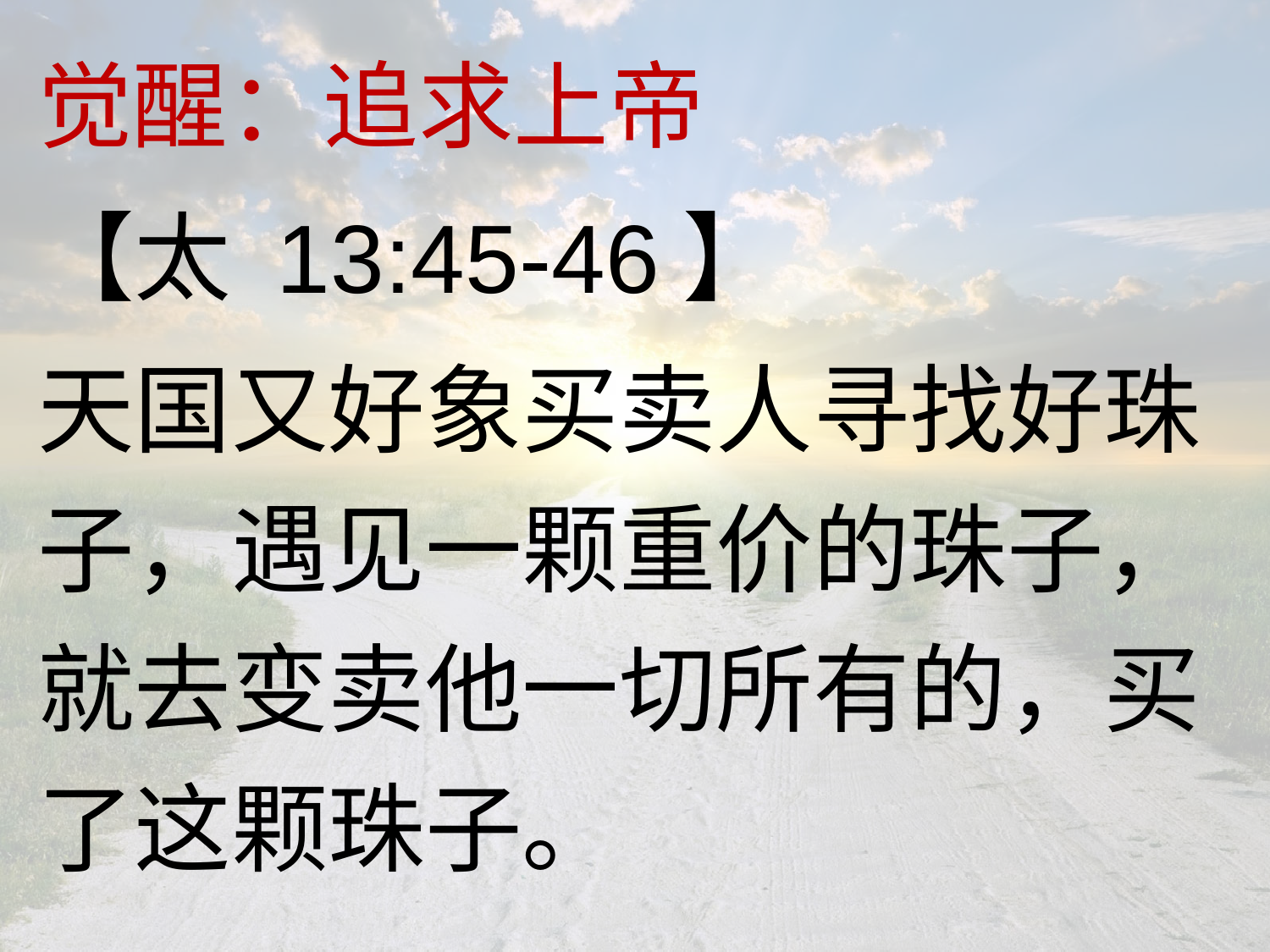

觉醒：追求上帝
【太 13:45-46】
天国又好象买卖人寻找好珠子，遇见一颗重价的珠子，就去变卖他一切所有的，买了这颗珠子。
#